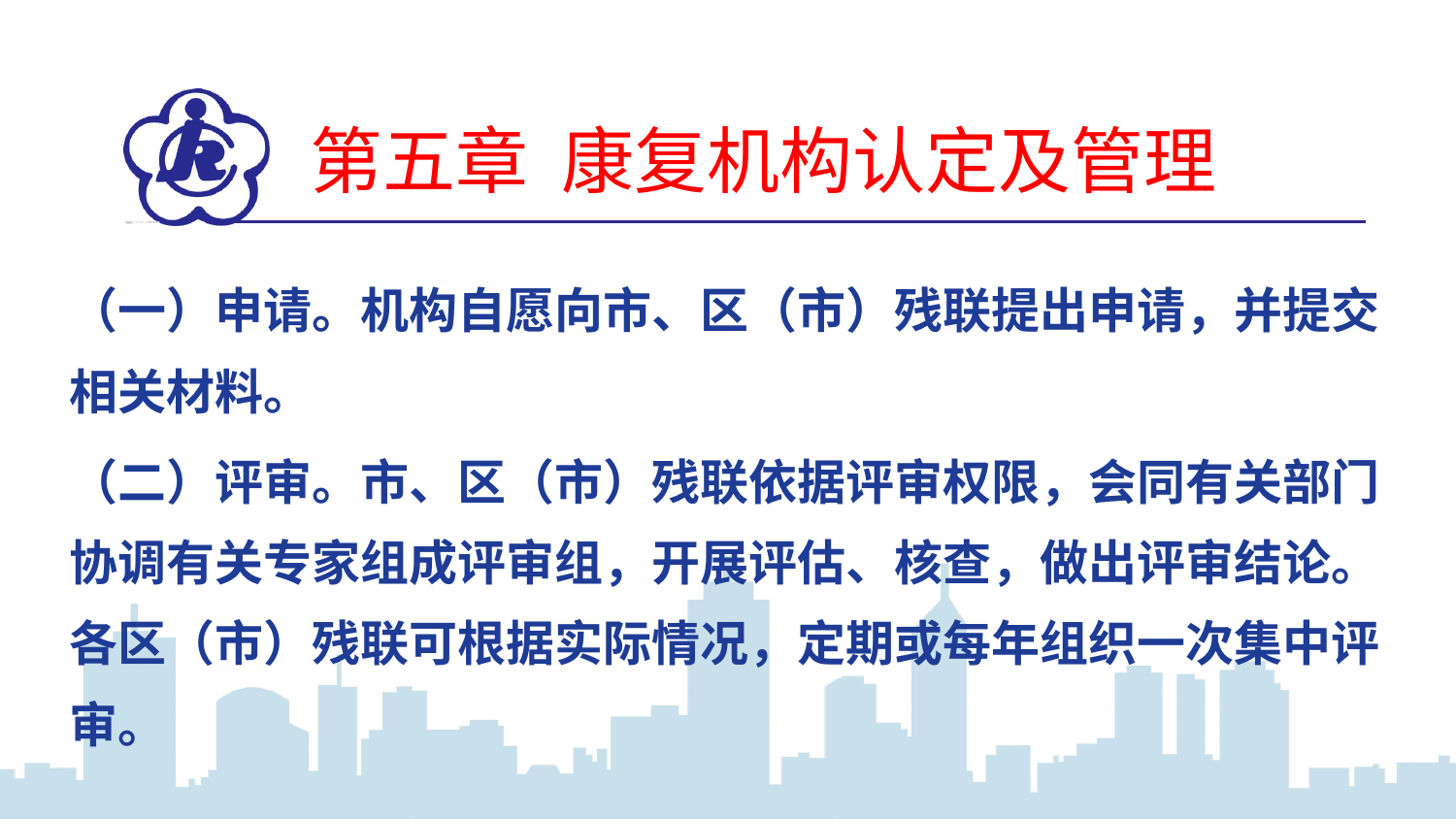

第五章  康复机构认定及管理

（一）申请。机构自愿向市、区（市）残联提出申请，并提交相关材料。
（二）评审。市、区（市）残联依据评审权限，会同有关部门协调有关专家组成评审组，开展评估、核查，做出评审结论。各区（市）残联可根据实际情况，定期或每年组织一次集中评审。